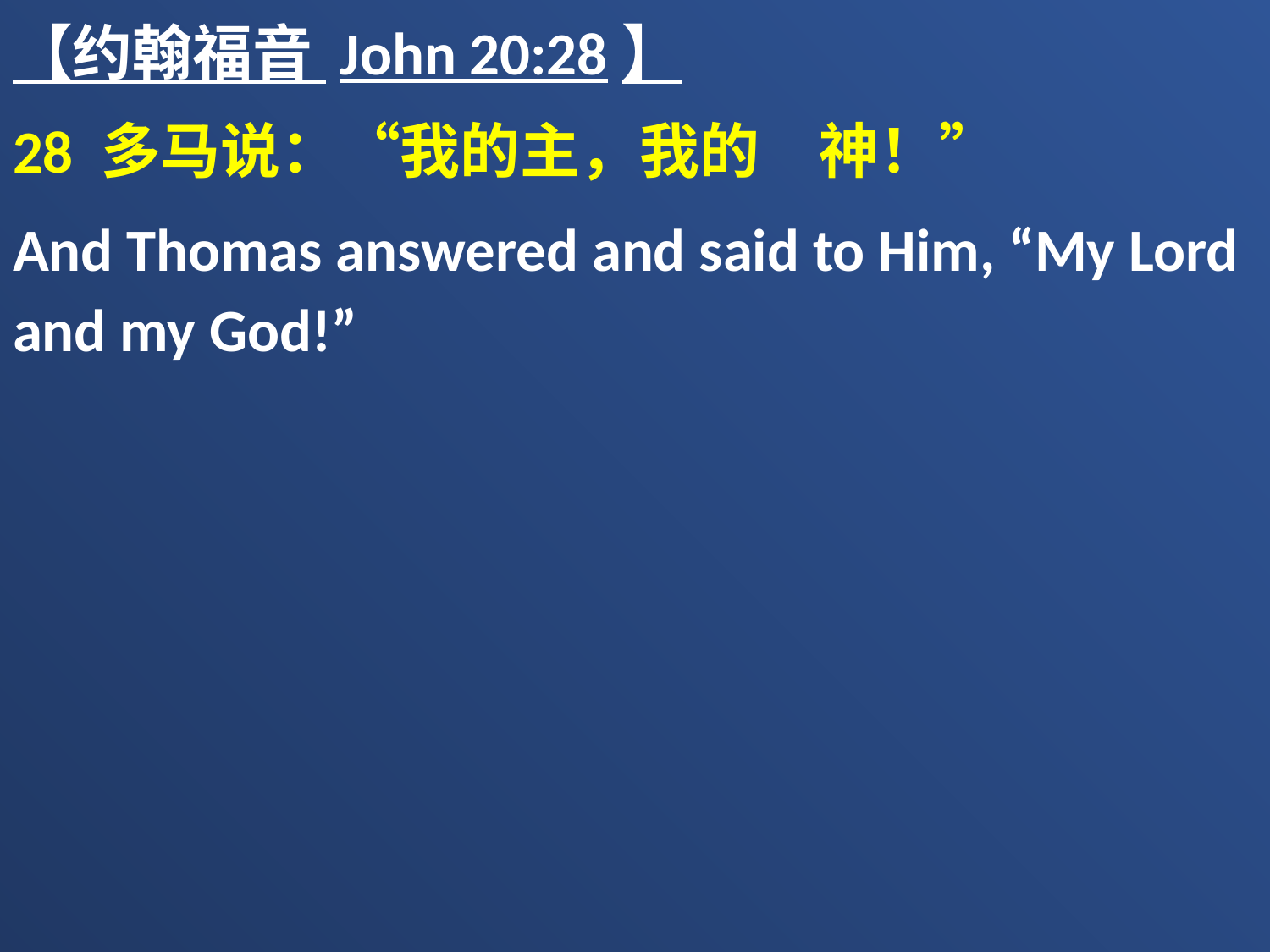

【约翰福音 John 20:28】
28 多马说：“我的主，我的　神！”
And Thomas answered and said to Him, “My Lord and my God!”